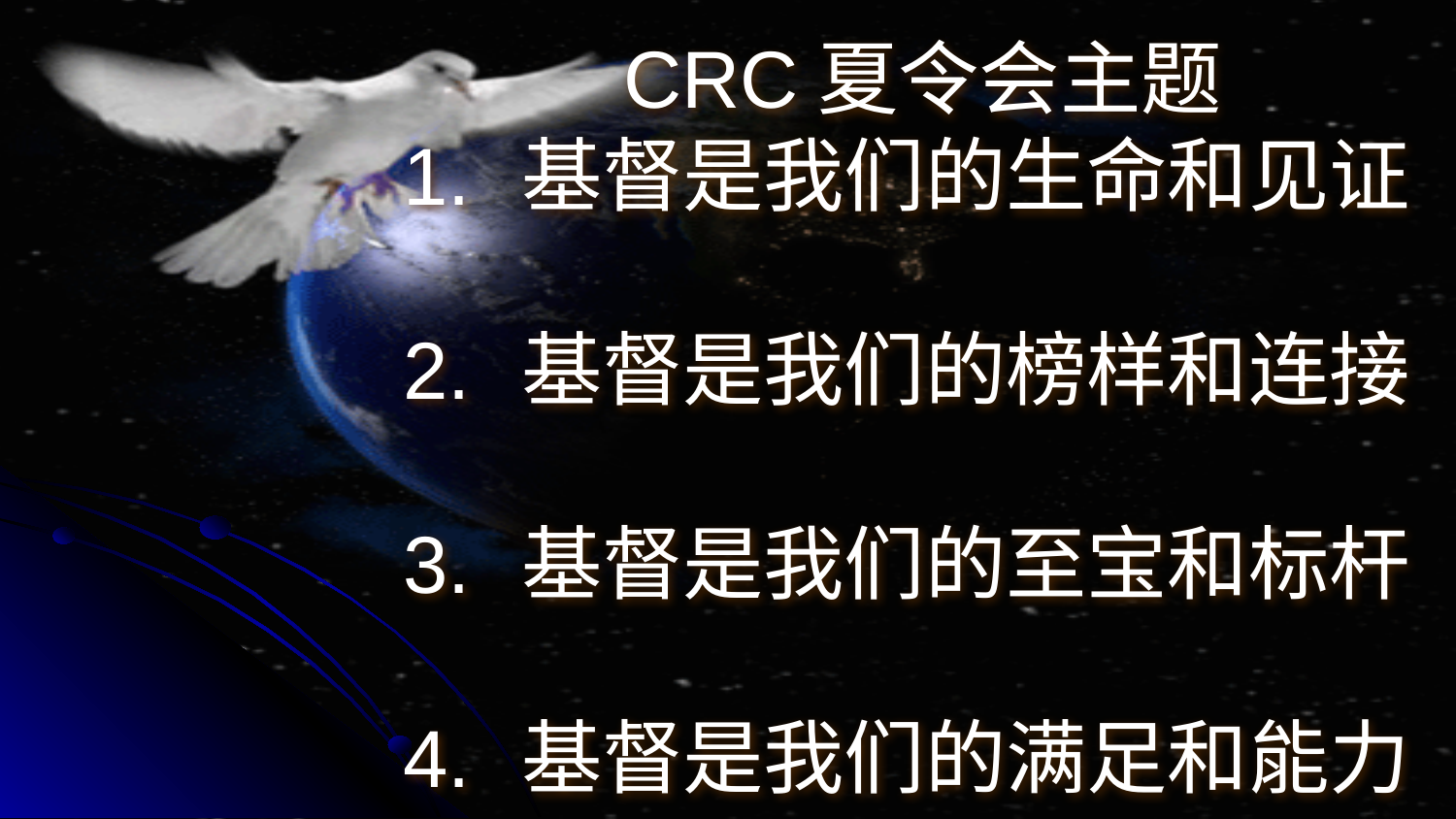

CRC夏令会主题
基督是我们的生命和见证

基督是我们的榜样和连接

基督是我们的至宝和标杆

基督是我们的满足和能力